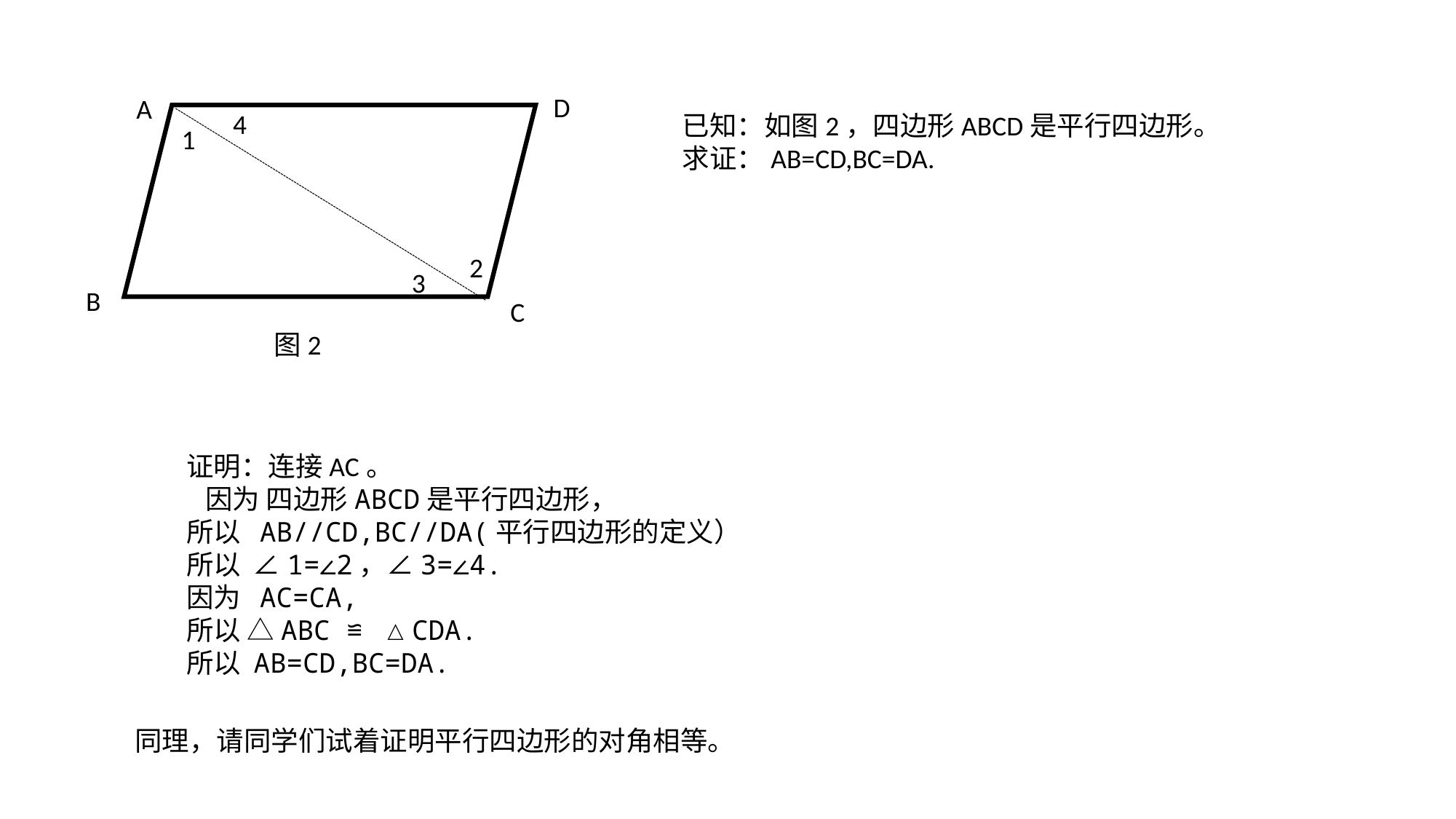

D
A
4
已知：如图2，四边形ABCD是平行四边形。
求证：AB=CD,BC=DA.

1
2
3
B
C
图2
证明：连接AC。
  因为 四边形ABCD是平行四边形，
所以  AB//CD,BC//DA(平行四边形的定义）
所以  ∠1=∠2，∠3=∠4.
因为  AC=CA,
所以 △ABC ≌ △CDA.
所以 AB=CD,BC=DA.
同理，请同学们试着证明平行四边形的对角相等。